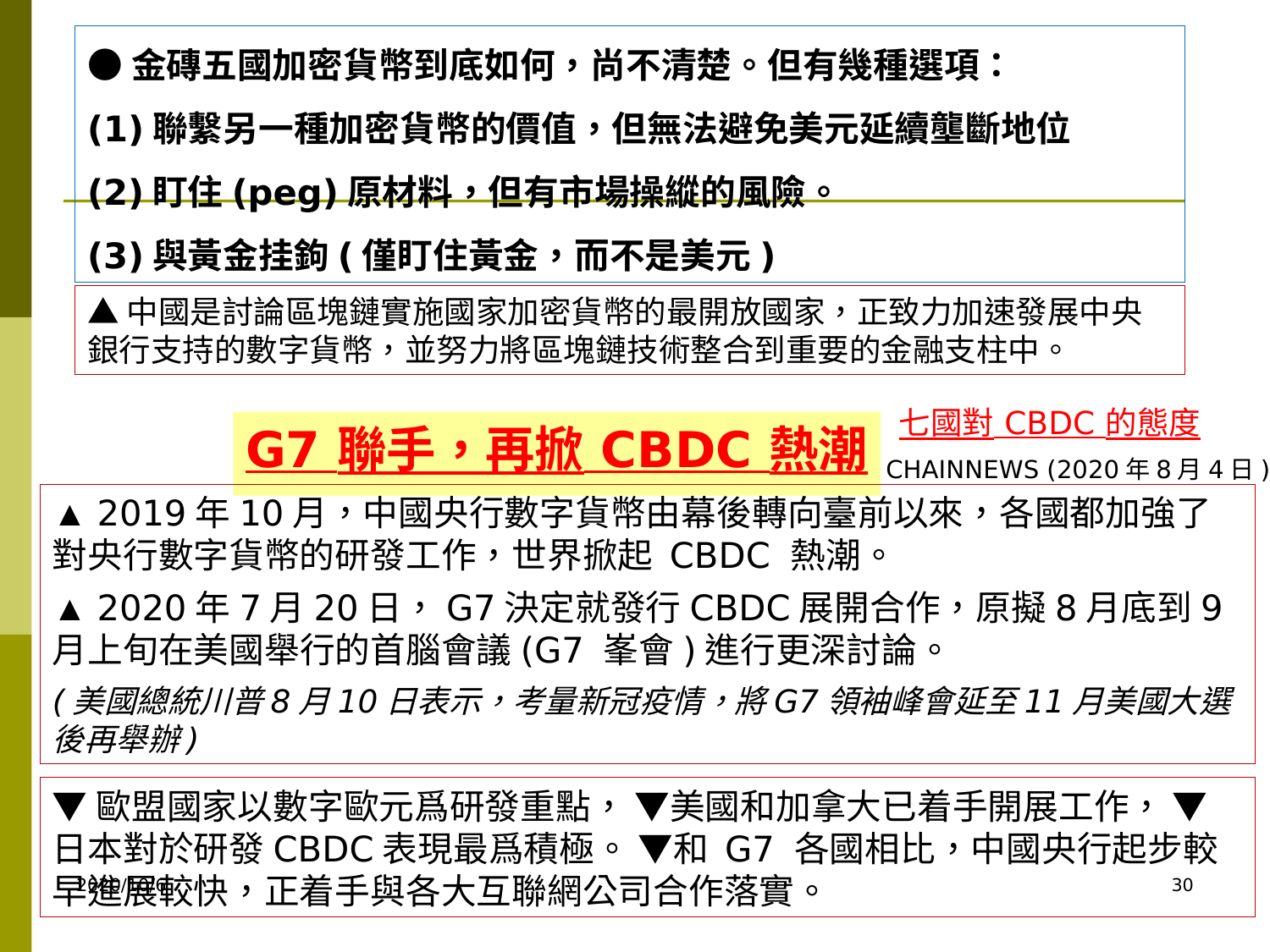

●金磚五國加密貨幣到底如何，尚不清楚。但有幾種選項：
(1)聯繫另一種加密貨幣的價值，但無法避免美元延續壟斷地位
(2)盯住(peg)原材料，但有市場操縱的風險。
(3)與黃金挂鉤(僅盯住黃金，而不是美元)
▲中國是討論區塊鏈實施國家加密貨幣的最開放國家，正致力加速發展中央銀行支持的數字貨幣，並努力將區塊鏈技術整合到重要的金融支柱中。
七國對 CBDC 的態度
G7 聯手，再掀 CBDC 熱潮
CHAINNEWS (2020年8月4日)
▲ 2019年10月，中國央行數字貨幣由幕後轉向臺前以來，各國都加強了對央行數字貨幣的研發工作，世界掀起 CBDC 熱潮。
▲ 2020年7月20日，G7決定就發行CBDC展開合作，原擬8月底到9月上旬在美國舉行的首腦會議(G7 峯會)進行更深討論。
(美國總統川普8月10日表示，考量新冠疫情，將G7領袖峰會延至11月美國大選後再舉辦)
▼歐盟國家以數字歐元爲研發重點， ▼美國和加拿大已着手開展工作， ▼日本對於研發CBDC表現最爲積極。 ▼和 G7 各國相比，中國央行起步較早進展較快，正着手與各大互聯網公司合作落實。
2020/10/6
30